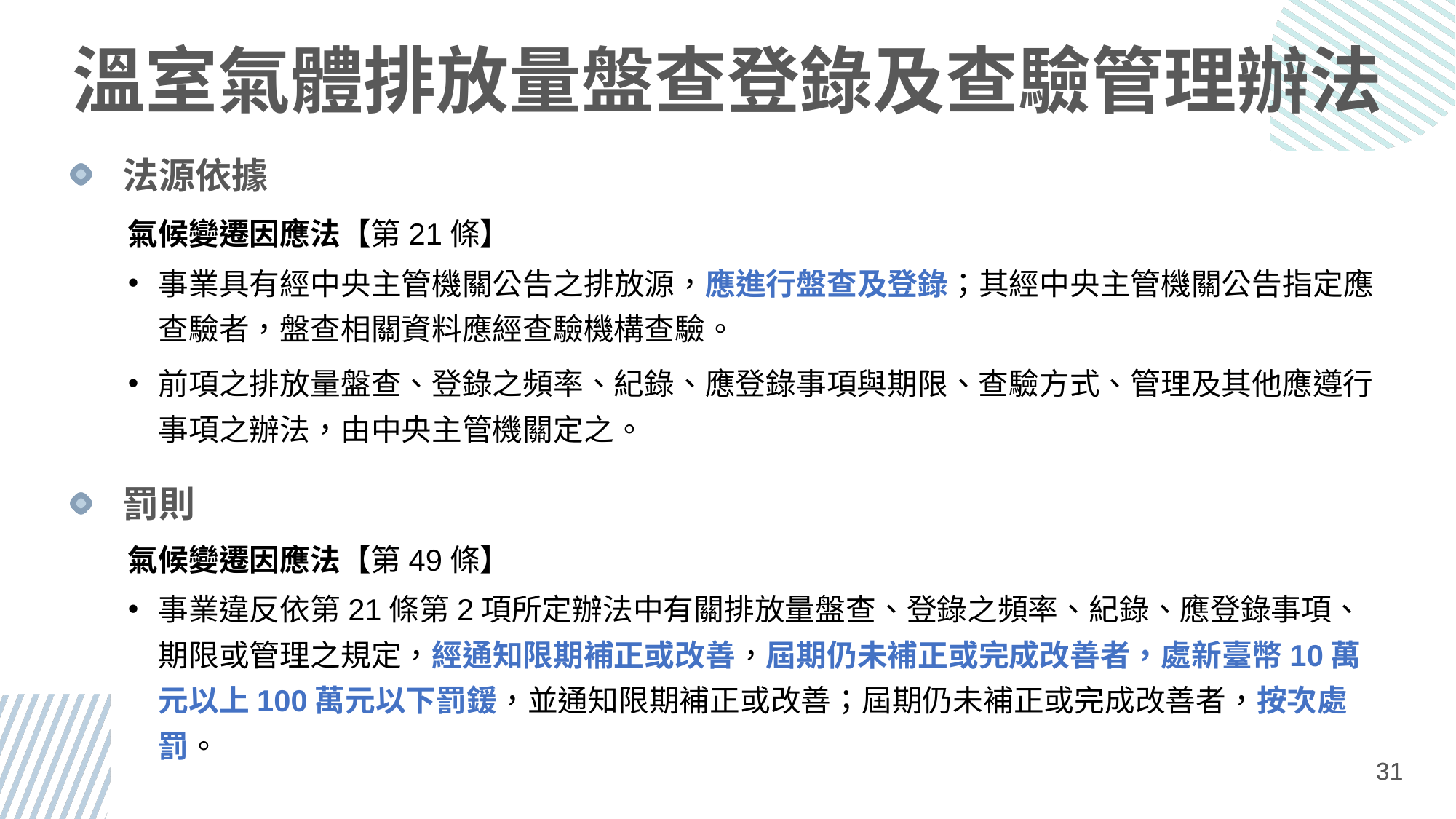

溫室氣體排放量盤查登錄及查驗管理辦法
法源依據
氣候變遷因應法【第21條】
事業具有經中央主管機關公告之排放源，應進行盤查及登錄；其經中央主管機關公告指定應查驗者，盤查相關資料應經查驗機構查驗。
前項之排放量盤查、登錄之頻率、紀錄、應登錄事項與期限、查驗方式、管理及其他應遵行事項之辦法，由中央主管機關定之。
罰則
氣候變遷因應法【第49條】
事業違反依第21條第2項所定辦法中有關排放量盤查、登錄之頻率、紀錄、應登錄事項、期限或管理之規定，經通知限期補正或改善，屆期仍未補正或完成改善者，處新臺幣10萬元以上100萬元以下罰鍰，並通知限期補正或改善；屆期仍未補正或完成改善者，按次處罰。
31